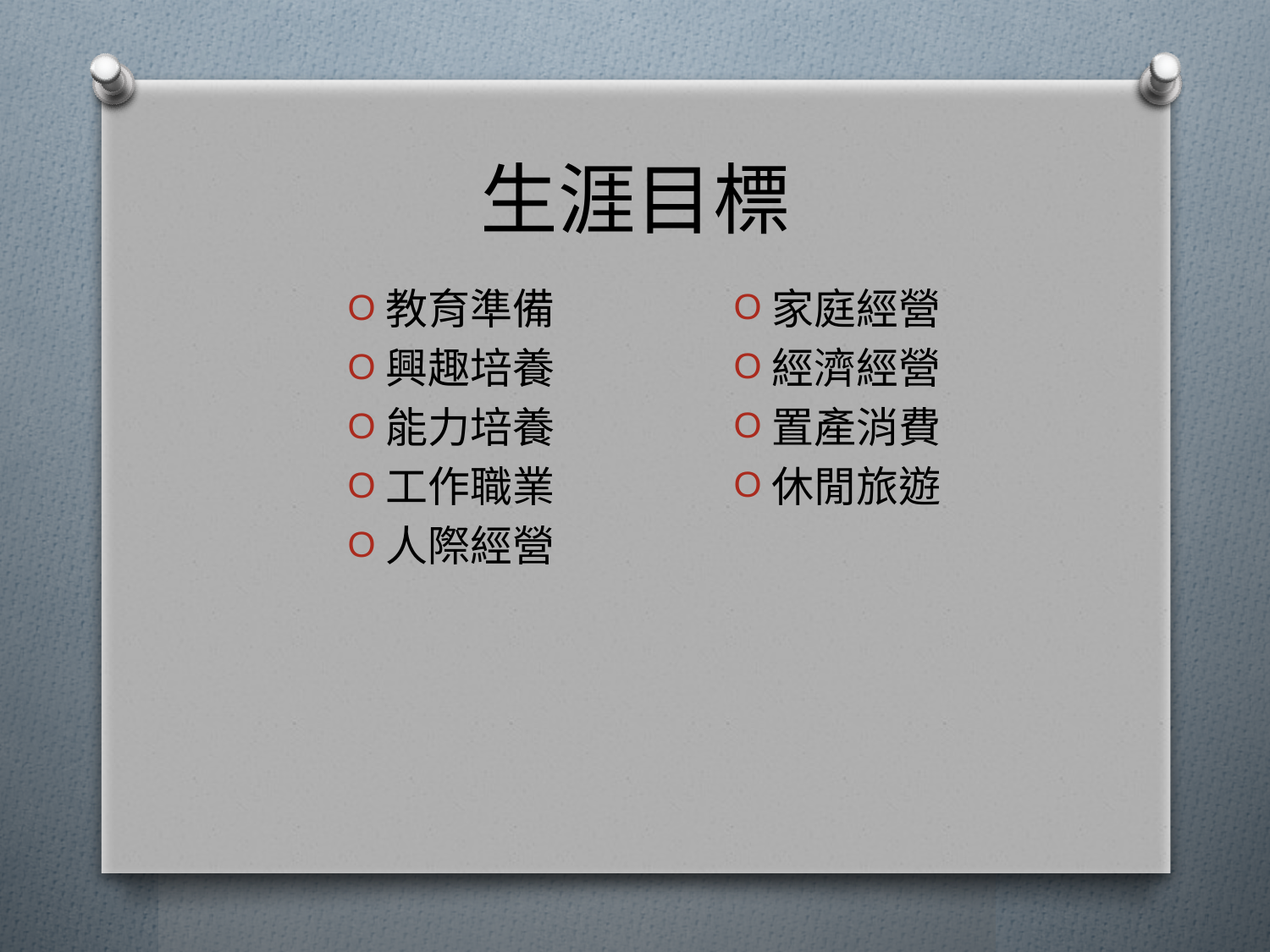

# 生涯目標
家庭經營
經濟經營
置產消費
休閒旅遊
教育準備
興趣培養
能力培養
工作職業
人際經營